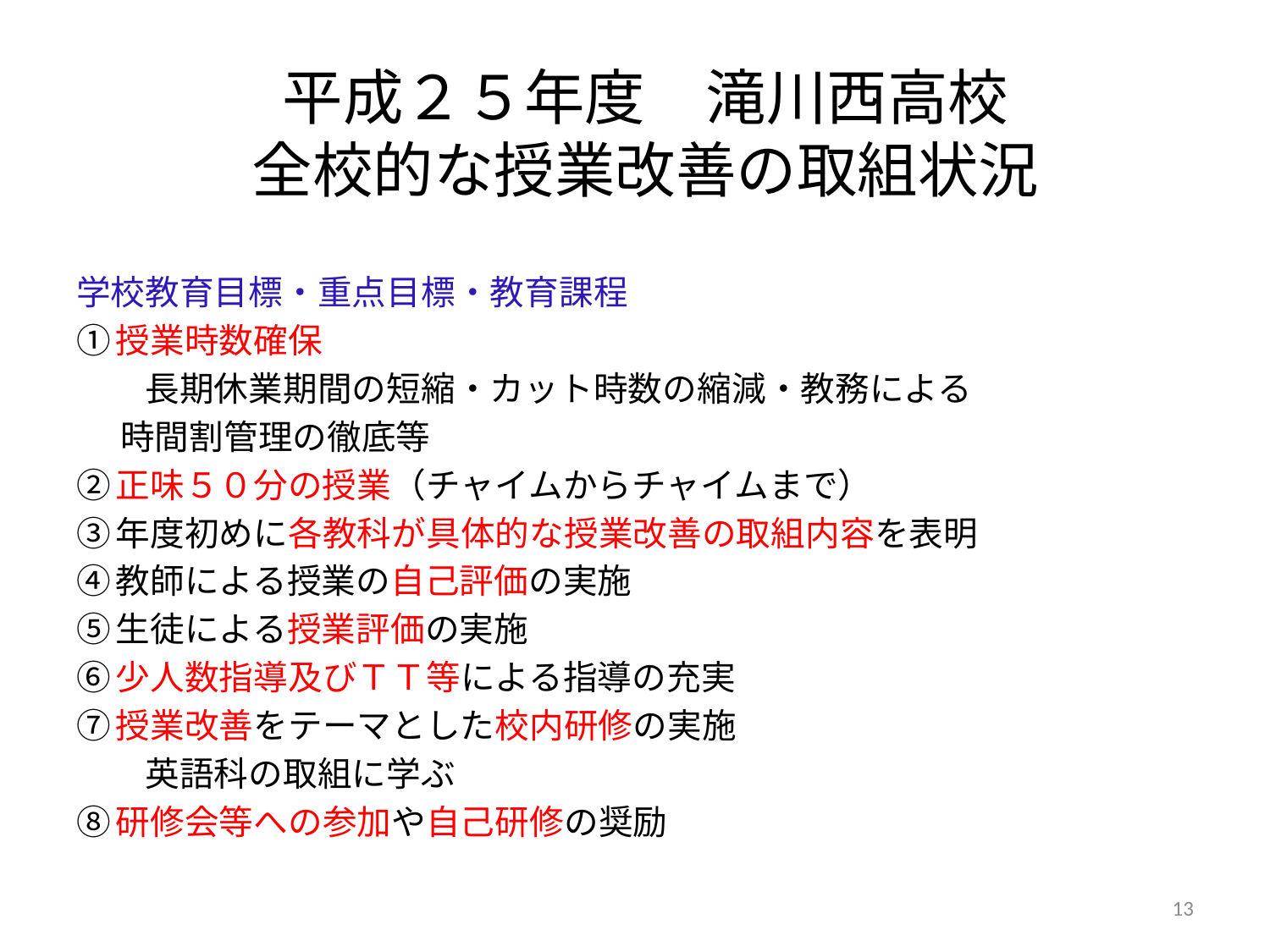

# 平成２５年度　滝川西高校　 全校的な授業改善の取組状況
学校教育目標・重点目標・教育課程
①授業時数確保
　　長期休業期間の短縮・カット時数の縮減・教務による
     時間割管理の徹底等
②正味５０分の授業（チャイムからチャイムまで）
③年度初めに各教科が具体的な授業改善の取組内容を表明
④教師による授業の自己評価の実施
⑤生徒による授業評価の実施
⑥少人数指導及びＴＴ等による指導の充実
⑦授業改善をテーマとした校内研修の実施
　　英語科の取組に学ぶ
⑧研修会等への参加や自己研修の奨励
13